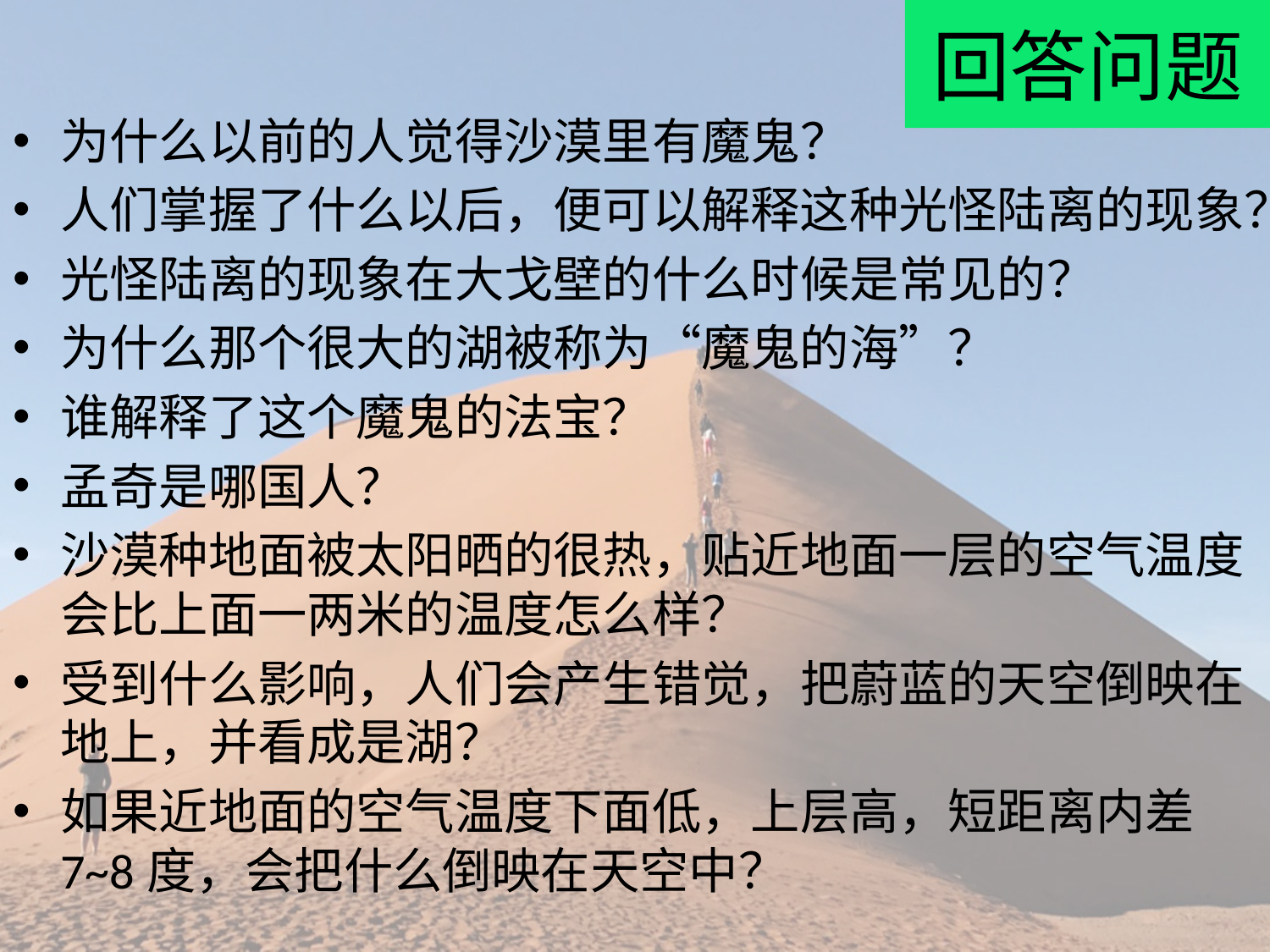

# 回答问题
为什么以前的人觉得沙漠里有魔鬼？
人们掌握了什么以后，便可以解释这种光怪陆离的现象？
光怪陆离的现象在大戈壁的什么时候是常见的？
为什么那个很大的湖被称为“魔鬼的海”？
谁解释了这个魔鬼的法宝？
孟奇是哪国人？
沙漠种地面被太阳晒的很热，贴近地面一层的空气温度会比上面一两米的温度怎么样？
受到什么影响，人们会产生错觉，把蔚蓝的天空倒映在地上，并看成是湖？
如果近地面的空气温度下面低，上层高，短距离内差7~8度，会把什么倒映在天空中？